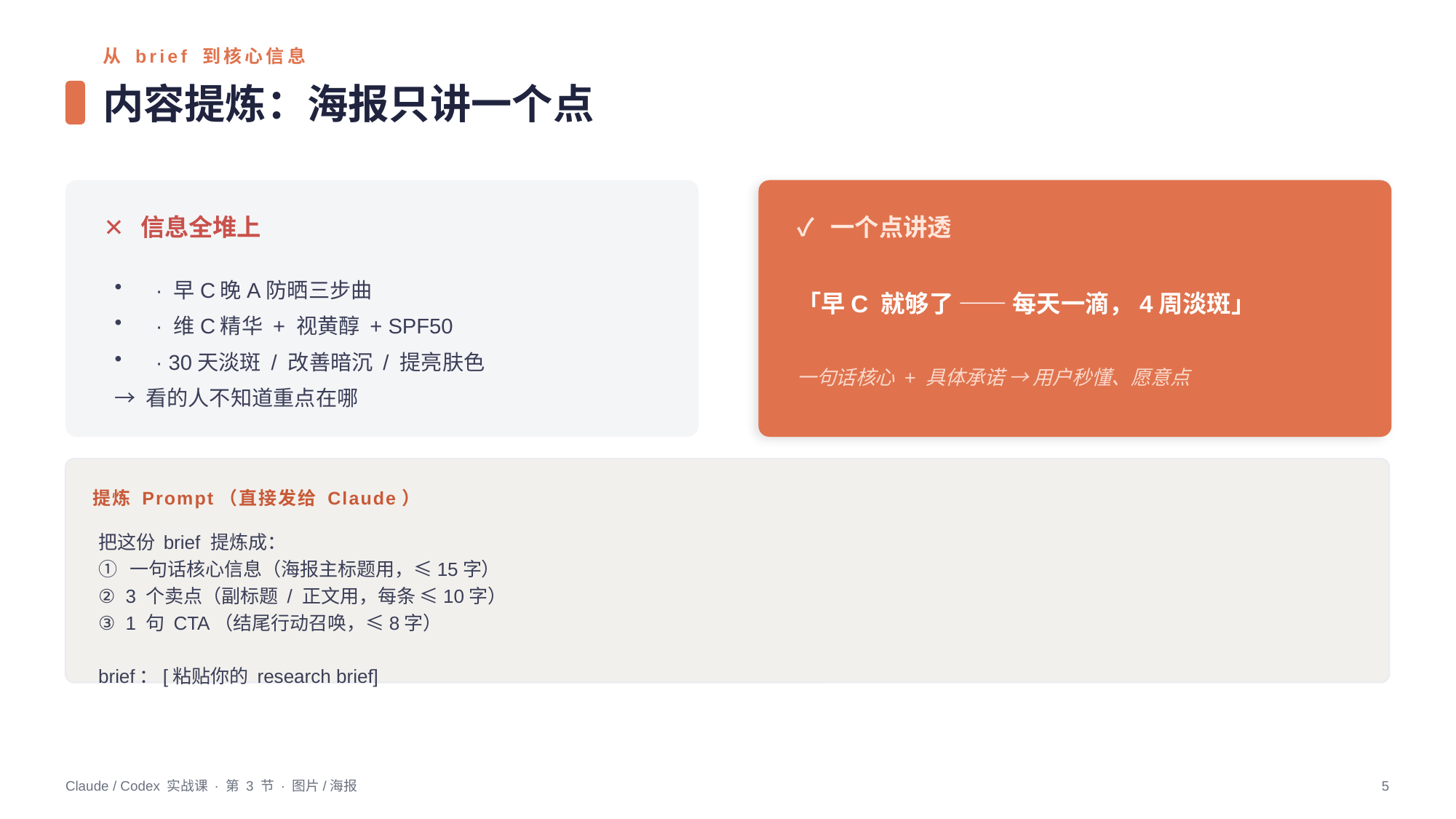

从 brief 到核心信息
内容提炼：海报只讲一个点

✕  信息全堆上
✓  一个点讲透
「早C 就够了 —— 每天一滴，4周淡斑」
· 早C晚A防晒三步曲
· 维C精华 + 视黄醇 + SPF50
· 30天淡斑 / 改善暗沉 / 提亮肤色
→ 看的人不知道重点在哪
一句话核心 + 具体承诺 → 用户秒懂、愿意点

提炼 Prompt（直接发给 Claude）
把这份 brief 提炼成：
①  一句话核心信息（海报主标题用，≤15字）
②  3 个卖点（副标题 / 正文用，每条 ≤10字）
③  1 句 CTA（结尾行动召唤，≤8字）

brief：[粘贴你的 research brief]
Claude / Codex 实战课 · 第 3 节 · 图片/海报
5